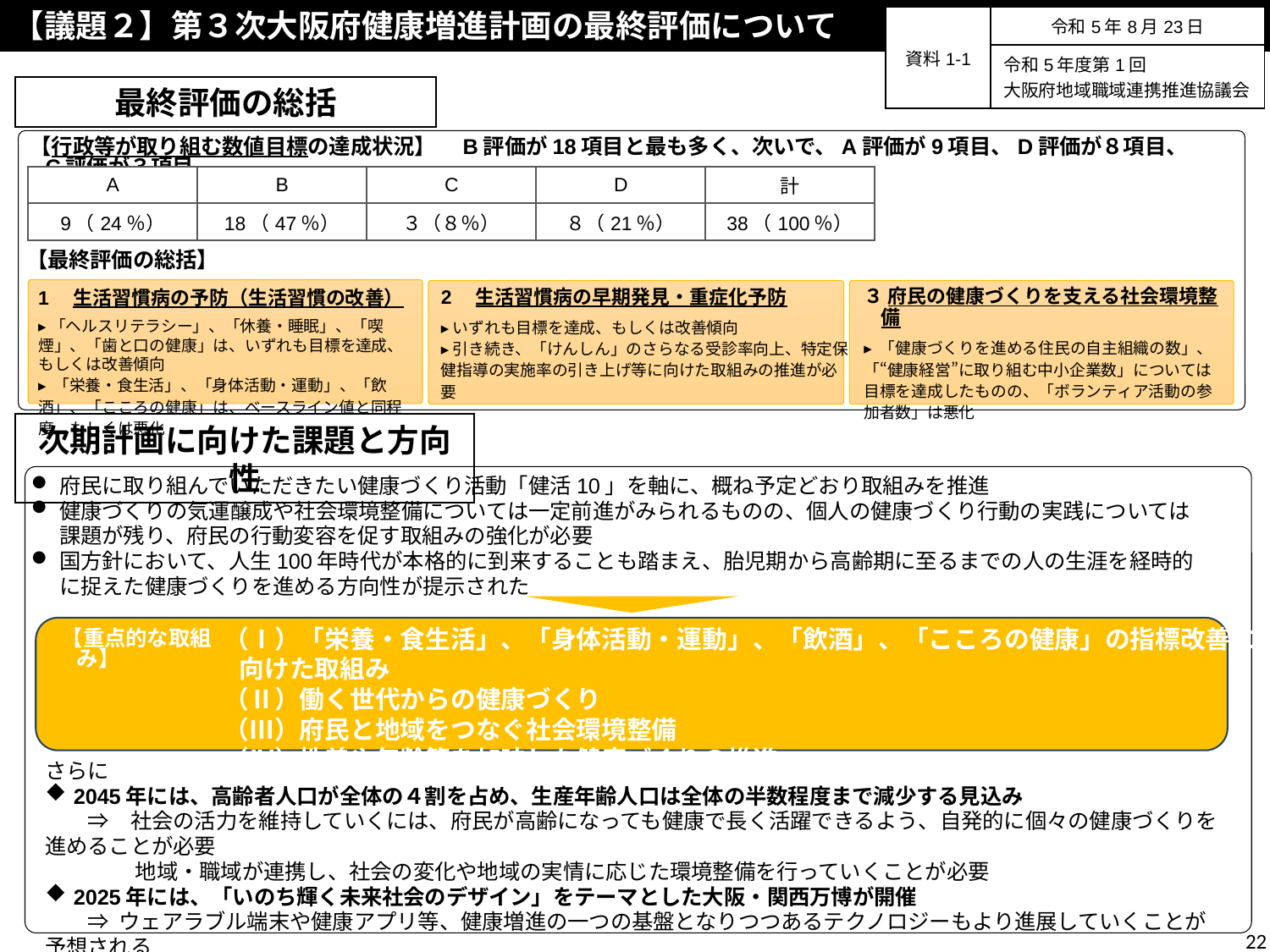

【議題２】第３次大阪府健康増進計画の最終評価について
| 資料1-1 | 令和5年8月23日 |
| --- | --- |
|  | 令和5年度第1回 大阪府地域職域連携推進協議会 |
最終評価の総括

【行政等が取り組む数値目標の達成状況】　B評価が18項目と最も多く、次いで、A評価が9項目、D評価が８項目、C評価が３項目
| A | B | C | D | 計 |
| --- | --- | --- | --- | --- |
| 9（24％） | 18（47％） | ３（８％） | ８（21％） | 38（100％） |
【最終評価の総括】
1　生活習慣病の予防（生活習慣の改善）
▸「ヘルスリテラシー」、「休養・睡眠」、「喫煙」、「歯と口の健康」は、いずれも目標を達成、もしくは改善傾向
▸ 「栄養・食生活」、「身体活動・運動」、「飲酒」、「こころの健康」は、ベースライン値と同程度、もしくは悪化

３ 府民の健康づくりを支える社会環境整備
▸ 「健康づくりを進める住民の自主組織の数」、「“健康経営”に取り組む中小企業数」については目標を達成したものの、「ボランティア活動の参加者数」は悪化
2　生活習慣病の早期発見・重症化予防
▸いずれも目標を達成、もしくは改善傾向
▸引き続き、「けんしん」のさらなる受診率向上、特定保健指導の実施率の引き上げ等に向けた取組みの推進が必要

次期計画に向けた課題と方向性

府民に取り組んでいただきたい健康づくり活動「健活10」を軸に、概ね予定どおり取組みを推進
健康づくりの気運醸成や社会環境整備については一定前進がみられるものの、個人の健康づくり行動の実践については課題が残り、府民の行動変容を促す取組みの強化が必要
国方針において、人生100年時代が本格的に到来することも踏まえ、胎児期から高齢期に至るまでの人の生涯を経時的に捉えた健康づくりを進める方向性が提示された

（Ⅰ）「栄養・食生活」、「身体活動・運動」、「飲酒」、「こころの健康」の指標改善に向けた取組み
（Ⅱ）働く世代からの健康づくり
（Ⅲ）府民と地域をつなぐ社会環境整備
（Ⅳ）性差や年齢等を加味した健康づくりの推進

【重点的な取組み】
さらに
2045年には、高齢者人口が全体の４割を占め、生産年齢人口は全体の半数程度まで減少する見込み
　　⇒　社会の活力を維持していくには、府民が高齢になっても健康で長く活躍できるよう、自発的に個々の健康づくりを進めることが必要
　　　　 地域・職域が連携し、社会の変化や地域の実情に応じた環境整備を行っていくことが必要
2025年には、「いのち輝く未来社会のデザイン」をテーマとした大阪・関西万博が開催
　　⇒  ウェアラブル端末や健康アプリ等、健康増進の一つの基盤となりつつあるテクノロジーもより進展していくことが予想される
　　　　 この機を捉え、健康づくりに関心の薄い層も含めたアプローチを強化
22